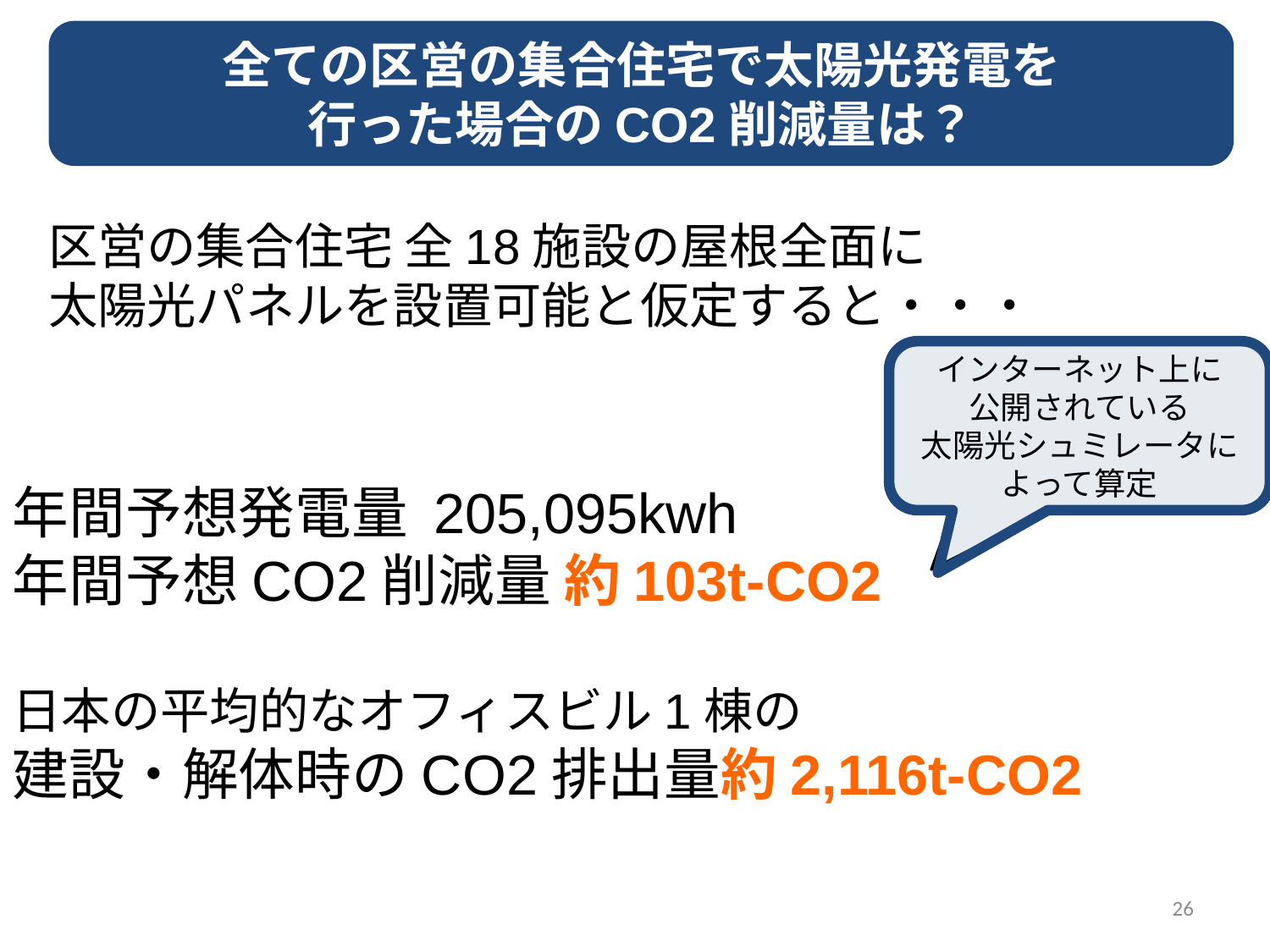

全ての区営の集合住宅で太陽光発電を
行った場合のCO2削減量は？
区営の集合住宅 全18施設の屋根全面に
太陽光パネルを設置可能と仮定すると・・・
インターネット上に
公開されている
太陽光シュミレータに
よって算定

年間予想発電量 205,095kwh
年間予想CO2削減量 約103t-CO2

日本の平均的なオフィスビル1棟の
建設・解体時のCO2排出量約2,116t-CO2

26